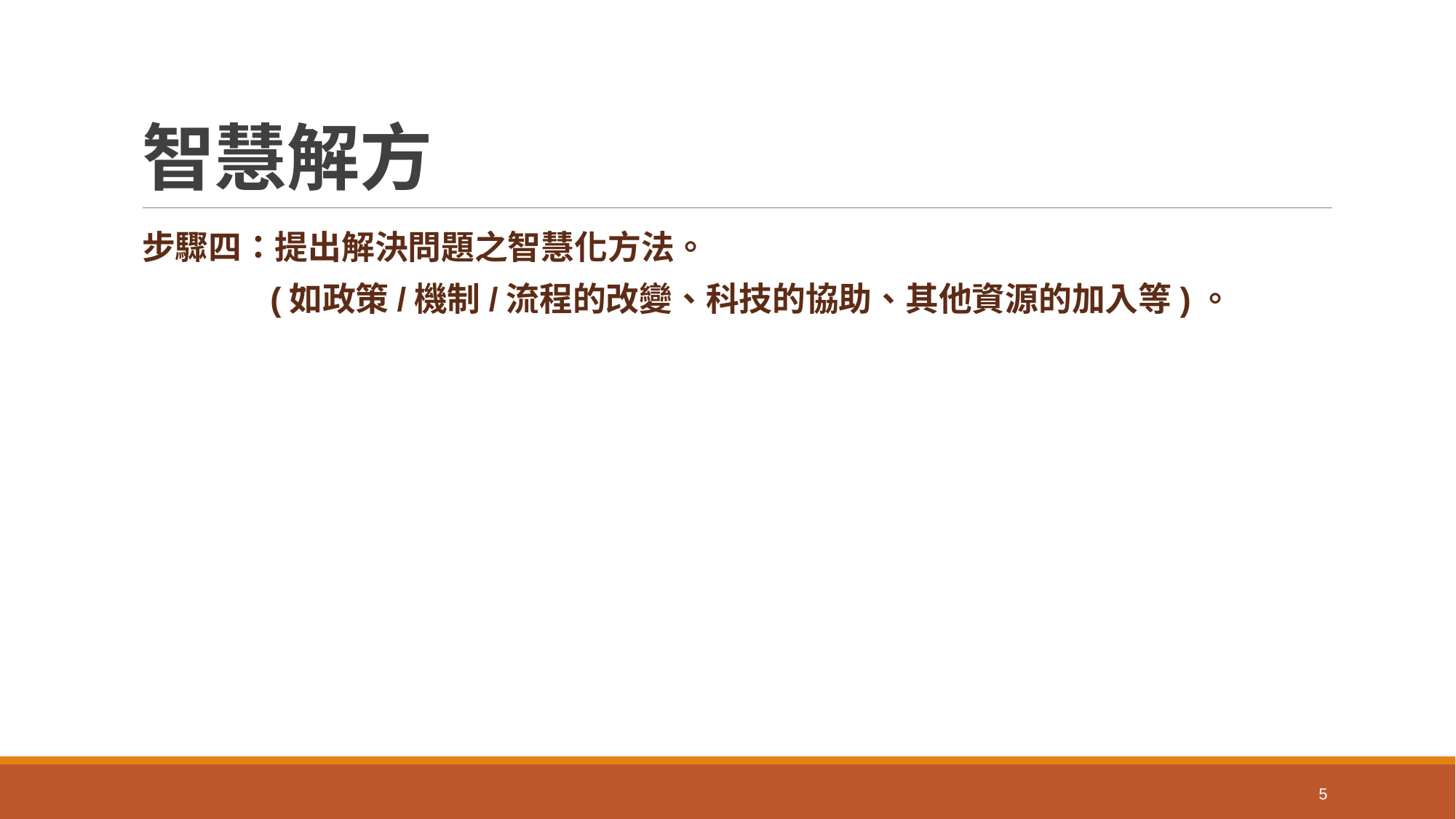

# 智慧解方
步驟四：提出解決問題之智慧化方法。
(如政策/機制/流程的改變、科技的協助、其他資源的加入等)。

5